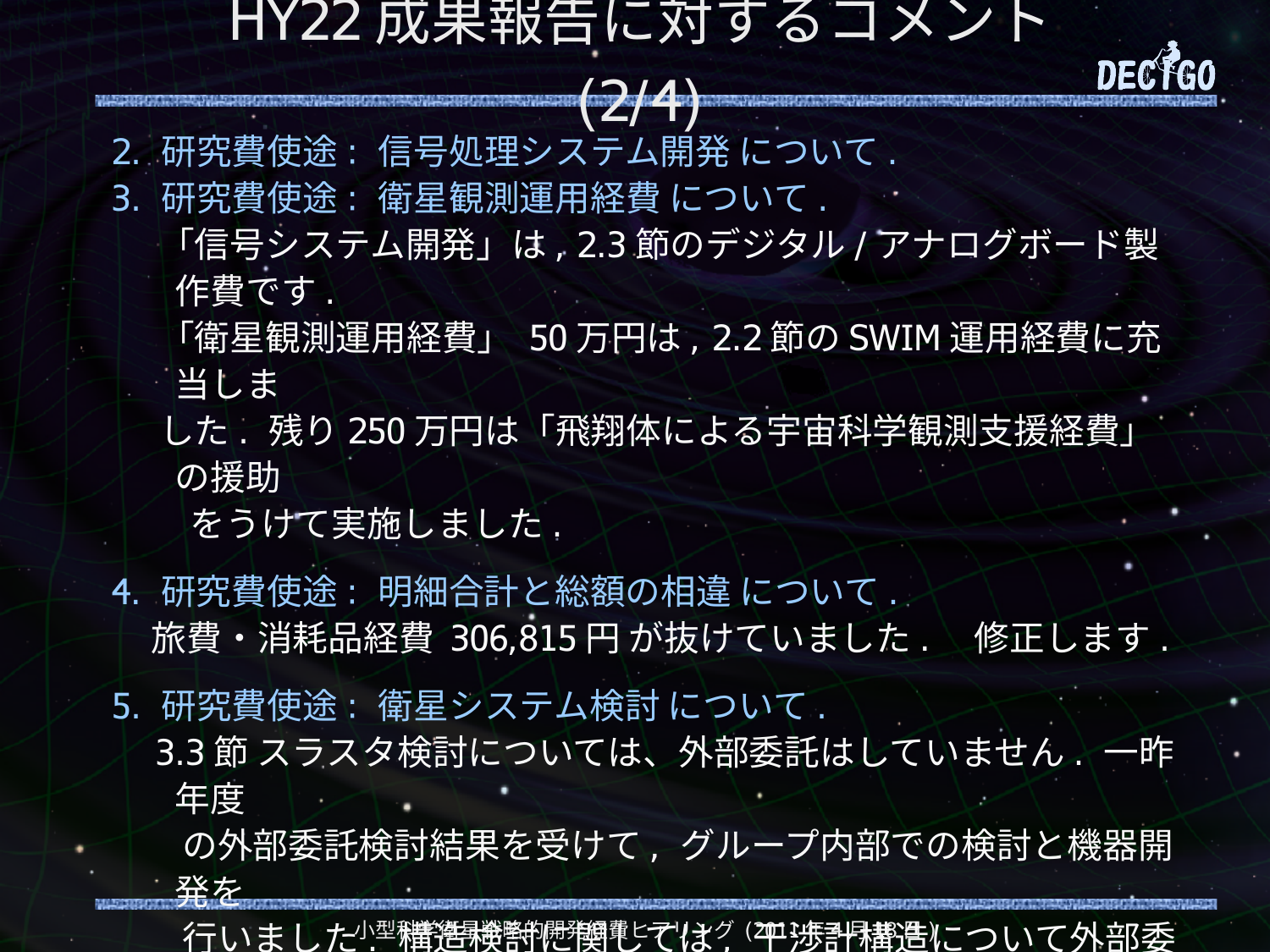

# HY22成果報告に対するコメント (2/4)
2. 研究費使途: 信号処理システム開発 について.
3. 研究費使途: 衛星観測運用経費 について.
     「信号システム開発」は, 2.3節のデジタル/アナログボード製作費です.
     「衛星観測運用経費」 50万円は, 2.2節のSWIM運用経費に充当しま
     した. 残り250万円は「飛翔体による宇宙科学観測支援経費」の援助
　　 をうけて実施しました.
4. 研究費使途: 明細合計と総額の相違 について.
    旅費・消耗品経費 306,815円 が抜けていました.　修正します.
5. 研究費使途: 衛星システム検討 について.
    3.3節 スラスタ検討については、外部委託はしていません. 一昨年度
　　の外部委託検討結果を受けて, グループ内部での検討と機器開発を
　　行いました. 構造検討に関しては, 干渉計構造について外部委託検
　　討を行いました.
6. 配分研究費の記述 について.
      1,331万円が正しい数字です. 修正します.
小型科学衛星戦略的開発経費ヒアリング (2011年4月18日)